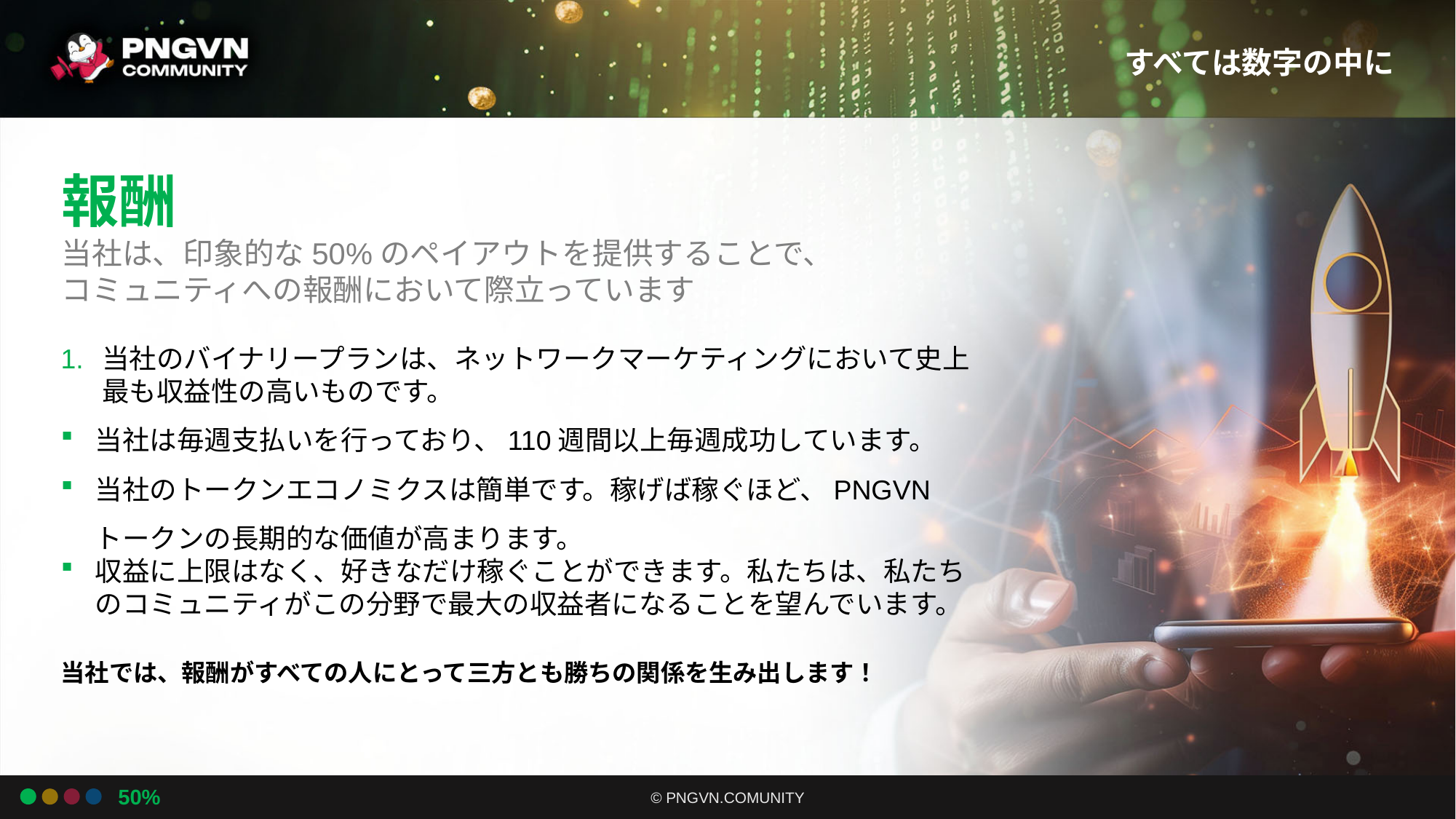

すべては数字の中に
報酬
当社は、印象的な50%のペイアウトを提供することで、コミュニティへの報酬において際立っています
当社のバイナリープランは、ネットワークマーケティングにおいて史上最も収益性の高いものです。
当社は毎週支払いを行っており、110週間以上毎週成功しています。
当社のトークンエコノミクスは簡単です。稼げば稼ぐほど、PNGVNトークンの長期的な価値が高まります。
収益に上限はなく、好きなだけ稼ぐことができます。私たちは、私たちのコミュニティがこの分野で最大の収益者になることを望んでいます。
当社では、報酬がすべての人にとって三方とも勝ちの関係を生み出します！

50%